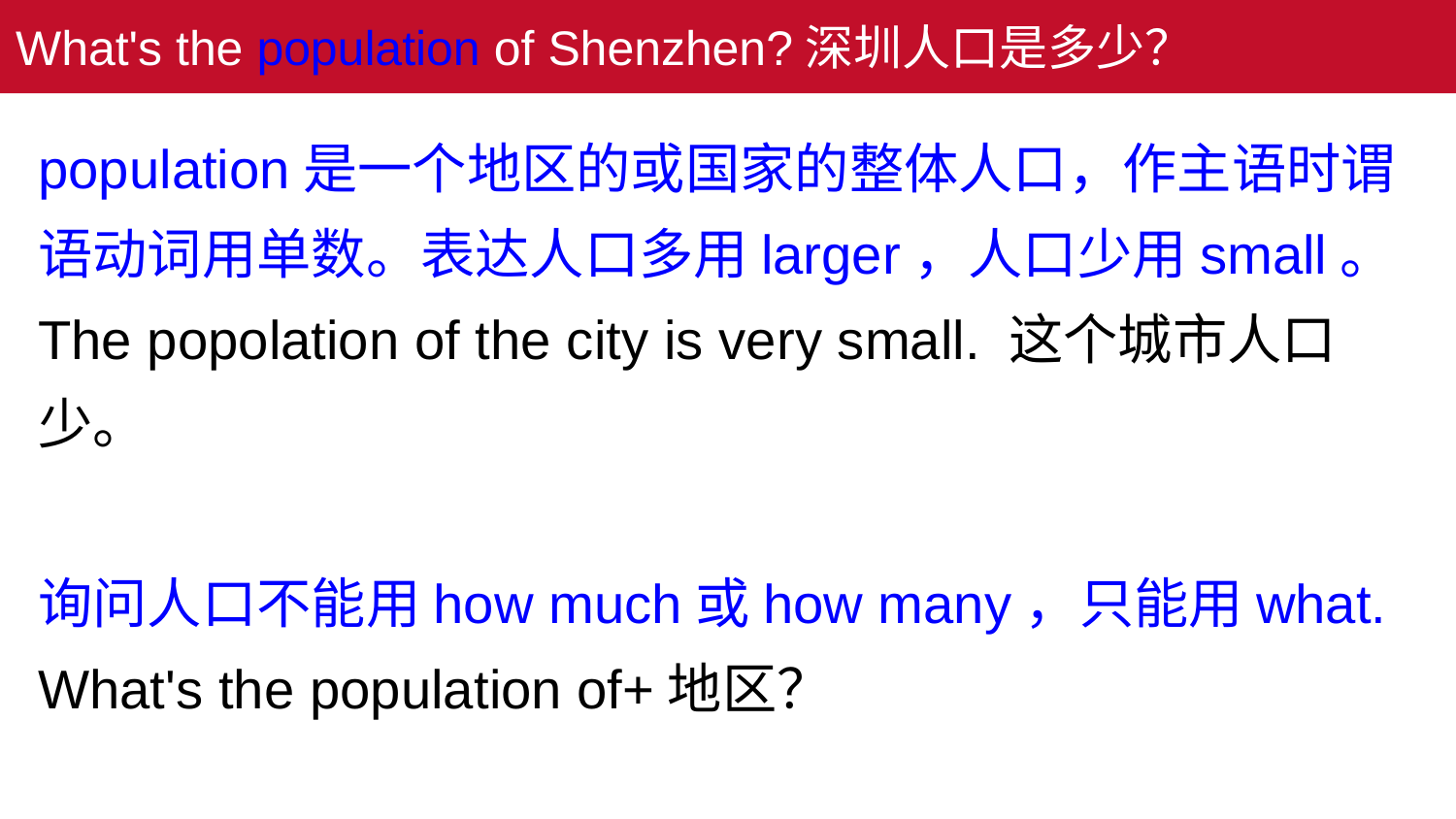

# What's the population of Shenzhen?深圳人口是多少？
population是一个地区的或国家的整体人口，作主语时谓语动词用单数。表达人口多用larger，人口少用small。
The popolation of the city is very small. 这个城市人口少。

询问人口不能用how much或how many，只能用what.
What's the population of+地区？